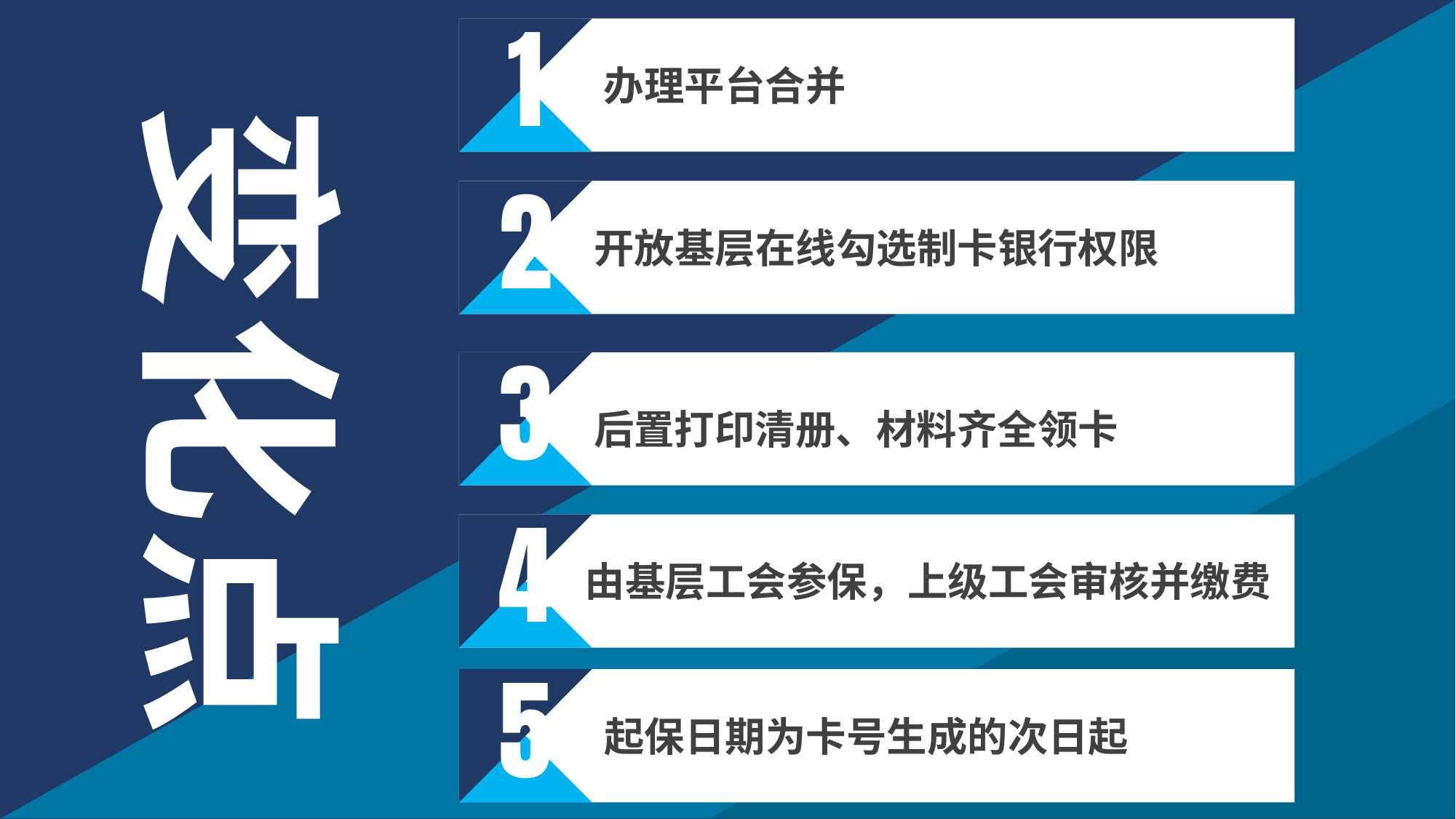

1

办理平台合并
变化点
2

开放基层在线勾选制卡银行权限
3

由基层工会参保，上级工会审核并缴费
后置打印清册、材料齐全领卡

4

5

起保日期为卡号生成的次日起